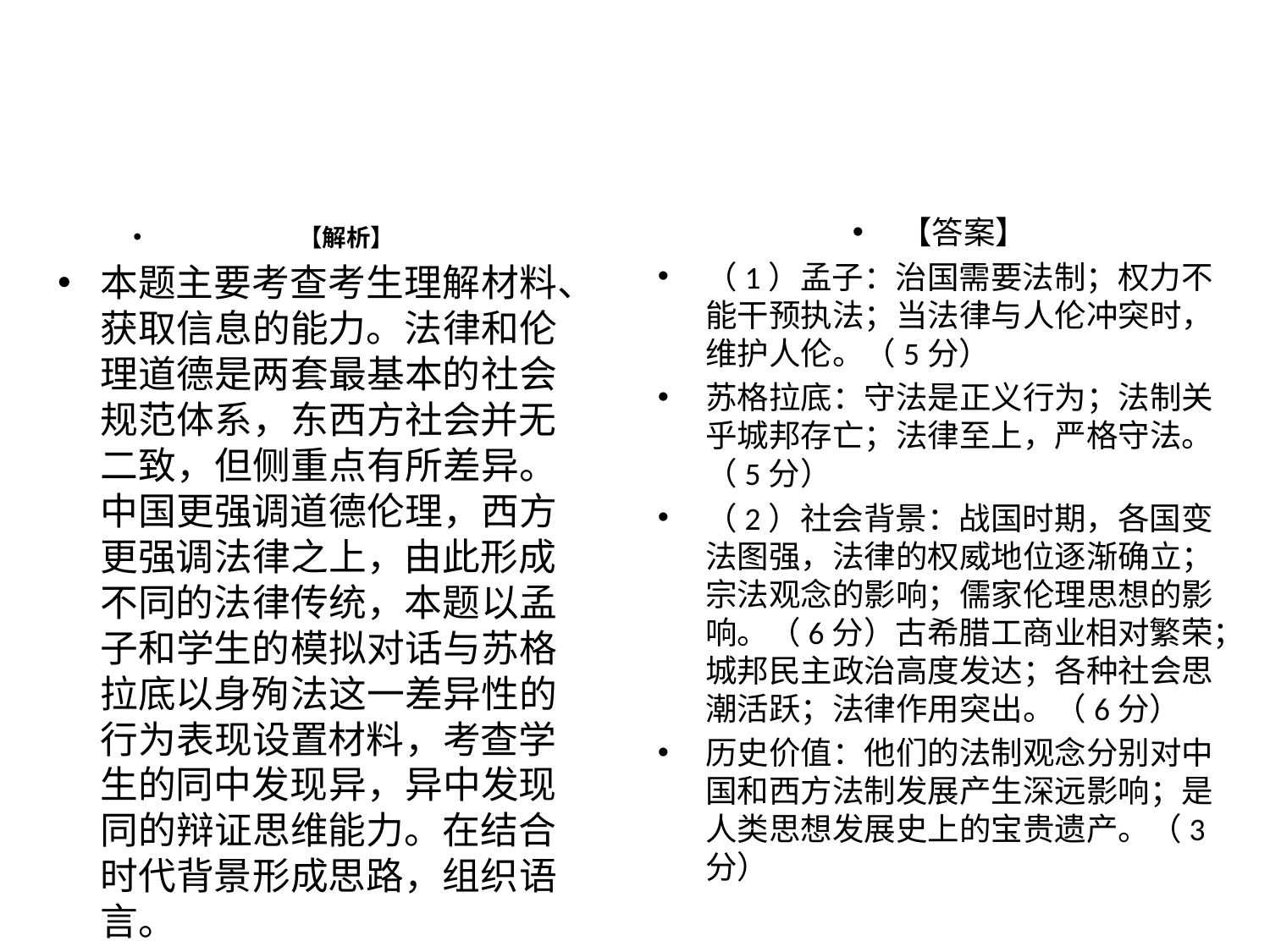

【答案】
（1）孟子：治国需要法制；权力不能干预执法；当法律与人伦冲突时，维护人伦。（5分）
苏格拉底：守法是正义行为；法制关乎城邦存亡；法律至上，严格守法。（5分）
（2）社会背景：战国时期，各国变法图强，法律的权威地位逐渐确立；宗法观念的影响；儒家伦理思想的影响。（6分）古希腊工商业相对繁荣；城邦民主政治高度发达；各种社会思潮活跃；法律作用突出。（6分）
历史价值：他们的法制观念分别对中国和西方法制发展产生深远影响；是人类思想发展史上的宝贵遗产。（3分）

【解析】
本题主要考查考生理解材料、获取信息的能力。法律和伦理道德是两套最基本的社会规范体系，东西方社会并无二致，但侧重点有所差异。中国更强调道德伦理，西方更强调法律之上，由此形成不同的法律传统，本题以孟子和学生的模拟对话与苏格拉底以身殉法这一差异性的行为表现设置材料，考查学生的同中发现异，异中发现同的辩证思维能力。在结合时代背景形成思路，组织语言。